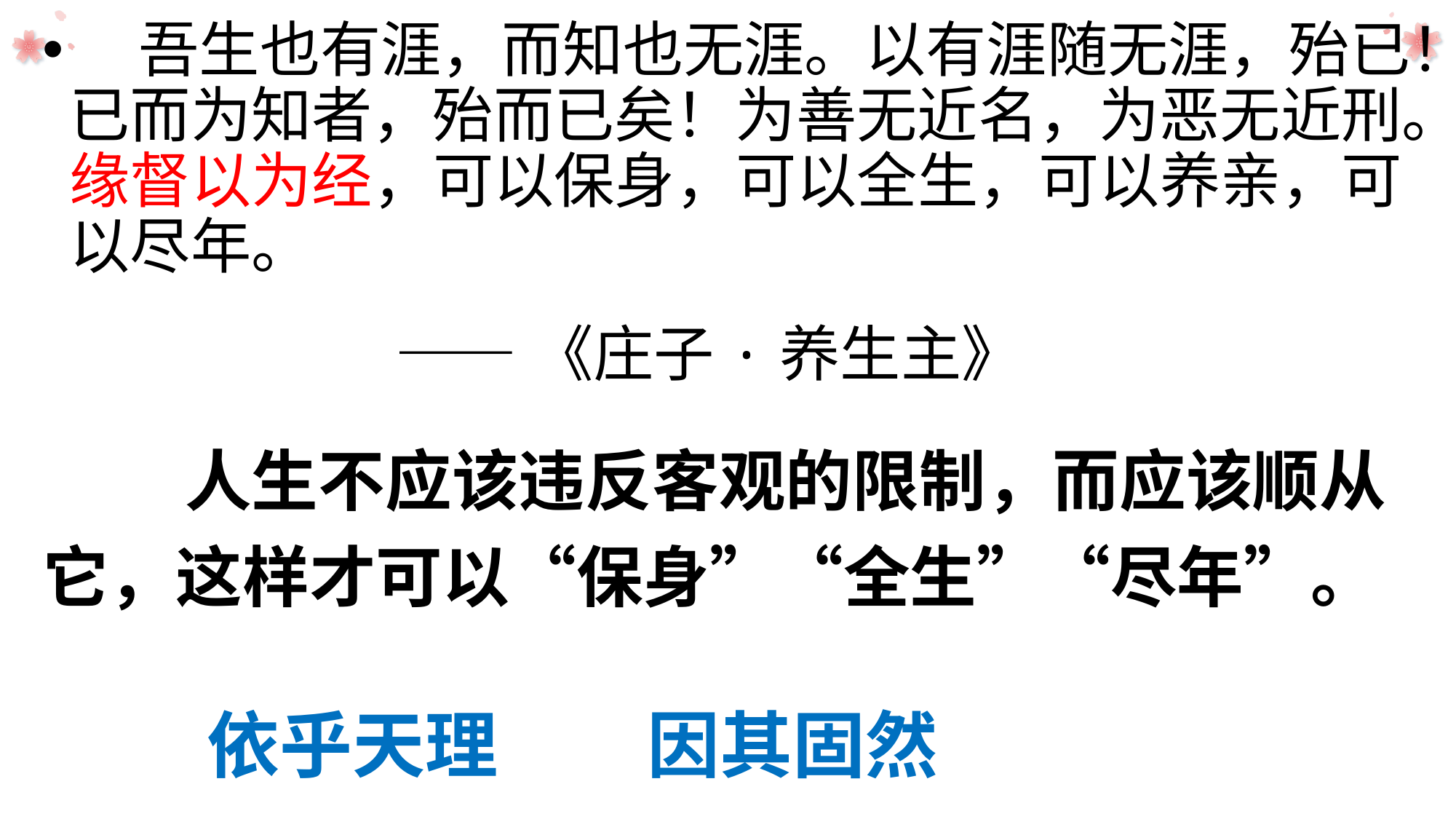

吾生也有涯，而知也无涯。以有涯随无涯，殆已！已而为知者，殆而已矣！为善无近名，为恶无近刑。缘督以为经，可以保身，可以全生，可以养亲，可以尽年。
                          ——《庄子·养生主》
              人生不应该违反客观的限制，而应该顺从它，这样才可以“保身”“全生”“尽年”。

         依乎天理         因其固然